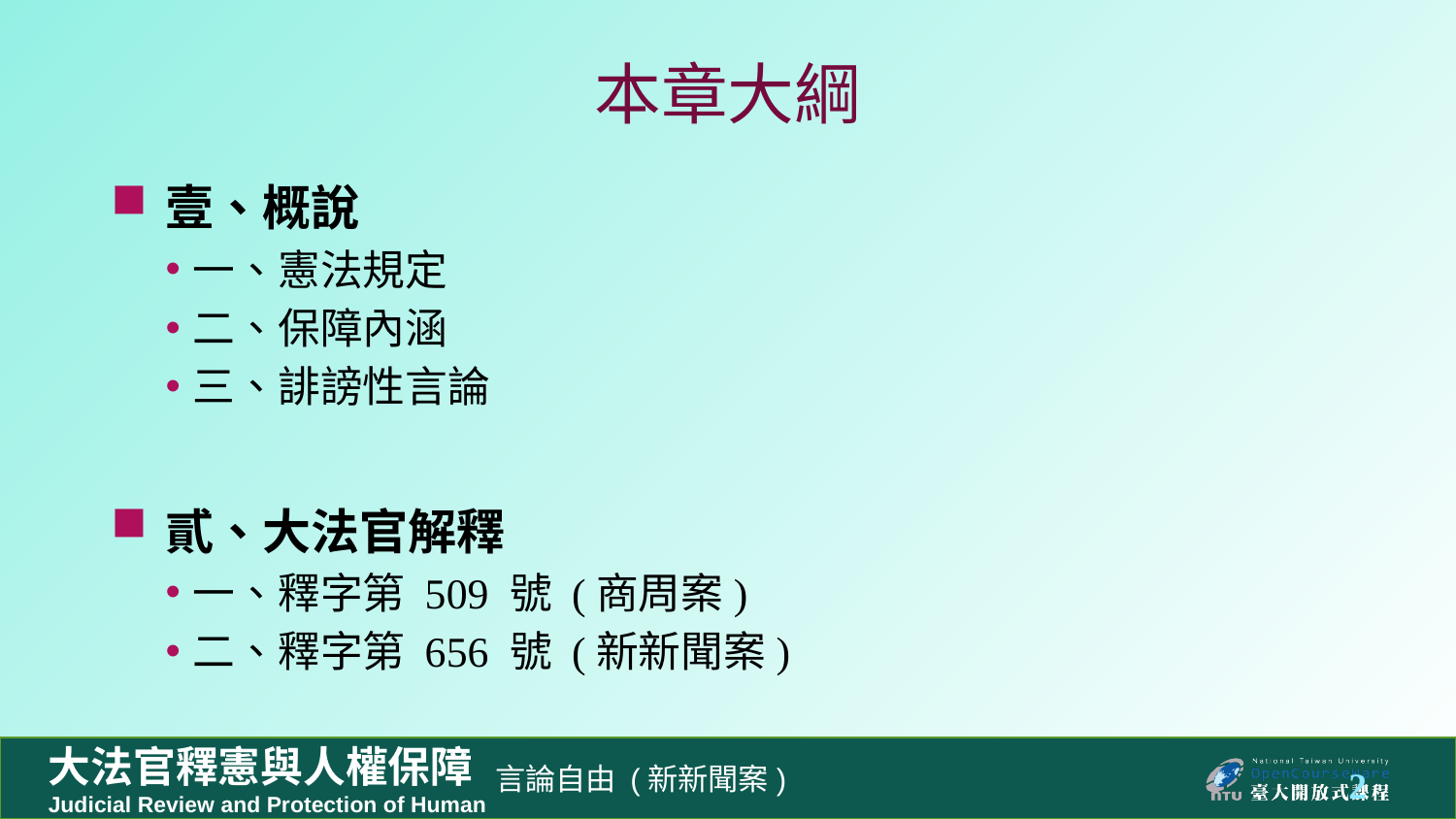

# 本章大綱
壹、概說
一、憲法規定
二、保障內涵
三、誹謗性言論

貳、大法官解釋
一、釋字第 509 號 (商周案)
二、釋字第 656 號 (新新聞案)